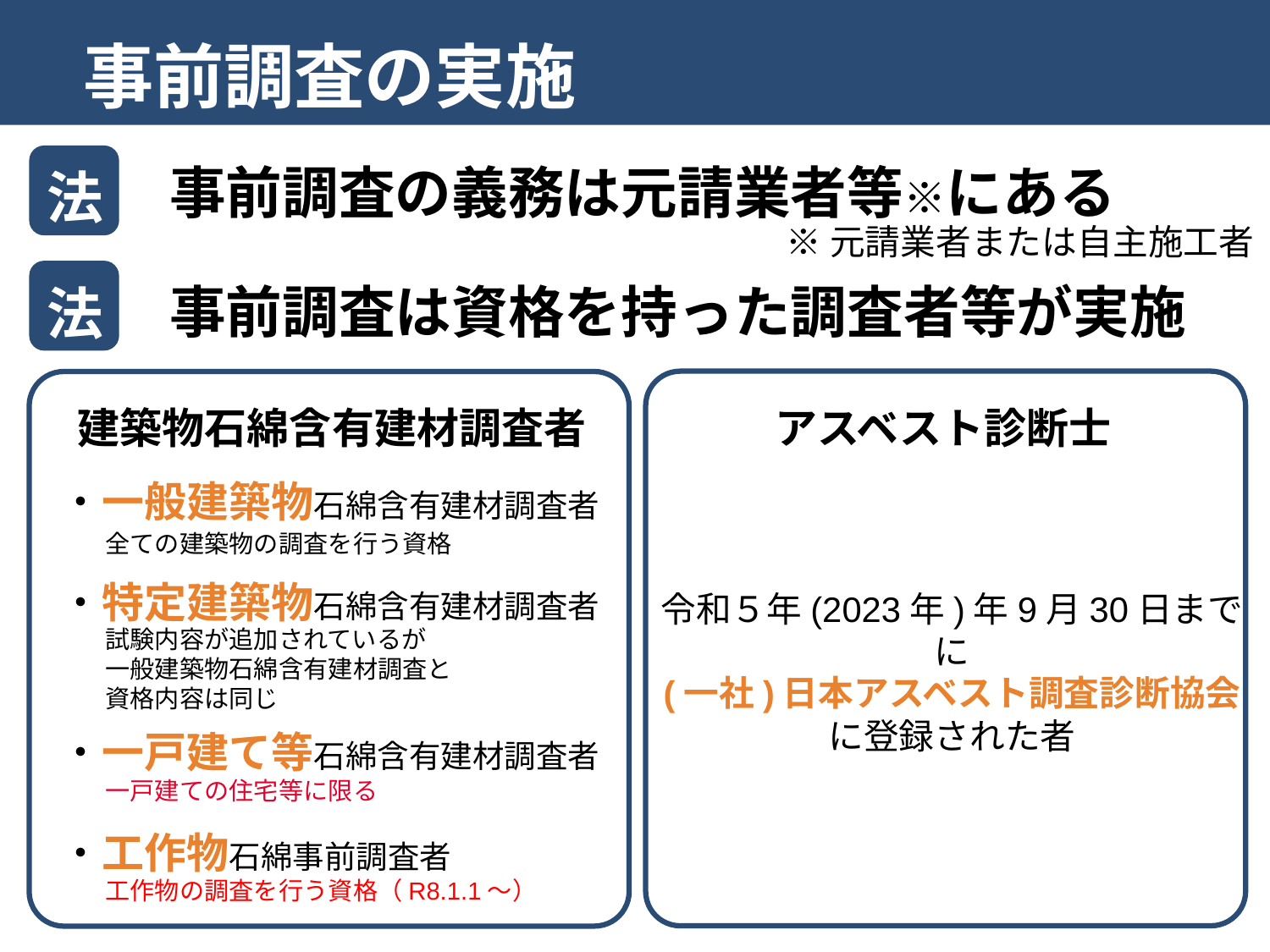

事前調査の実施

法
事前調査の義務は元請業者等※にある
※元請業者または自主施工者

法
事前調査は資格を持った調査者等が実施

建築物石綿含有建材調査者
アスベスト診断士
・一般建築物石綿含有建材調査者
全ての建築物の調査を行う資格
・特定建築物石綿含有建材調査者
令和５年(2023年)年9月30日までに
(一社)日本アスベスト調査診断協会
に登録された者
試験内容が追加されているが
一般建築物石綿含有建材調査と
資格内容は同じ
・一戸建て等石綿含有建材調査者
一戸建ての住宅等に限る
・工作物石綿事前調査者
工作物の調査を行う資格（R8.1.1～）